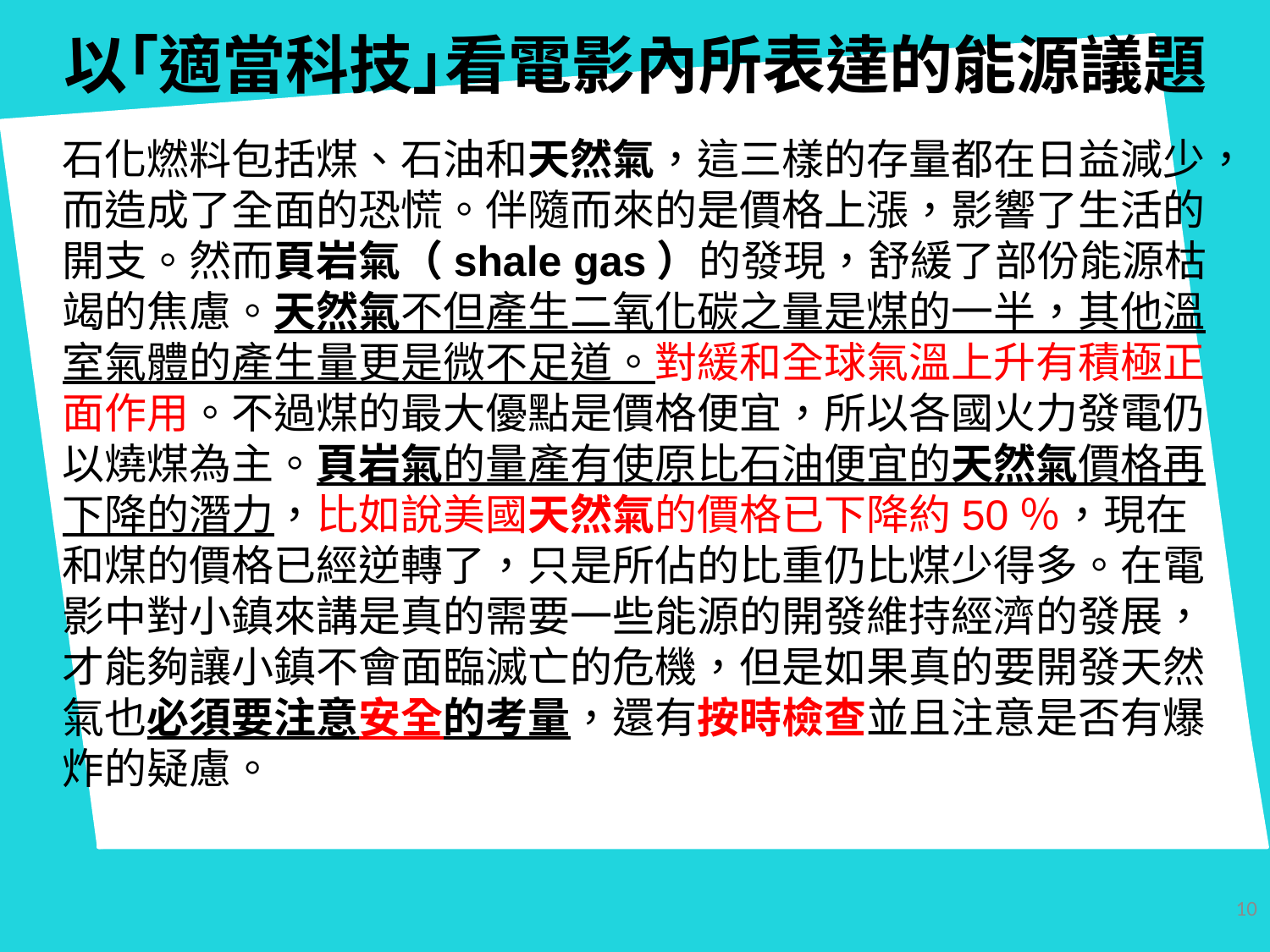

以｢適當科技｣看電影內所表達的能源議題
石化燃料包括煤、石油和天然氣，這三樣的存量都在日益減少，而造成了全面的恐慌。伴隨而來的是價格上漲，影響了生活的開支。然而頁岩氣（shale gas）的發現，舒緩了部份能源枯竭的焦慮。天然氣不但產生二氧化碳之量是煤的一半，其他溫室氣體的產生量更是微不足道。對緩和全球氣溫上升有積極正面作用。不過煤的最大優點是價格便宜，所以各國火力發電仍以燒煤為主。頁岩氣的量產有使原比石油便宜的天然氣價格再下降的潛力，比如說美國天然氣的價格已下降約50％，現在和煤的價格已經逆轉了，只是所佔的比重仍比煤少得多。在電影中對小鎮來講是真的需要一些能源的開發維持經濟的發展，才能夠讓小鎮不會面臨滅亡的危機，但是如果真的要開發天然氣也必須要注意安全的考量，還有按時檢查並且注意是否有爆炸的疑慮。
10